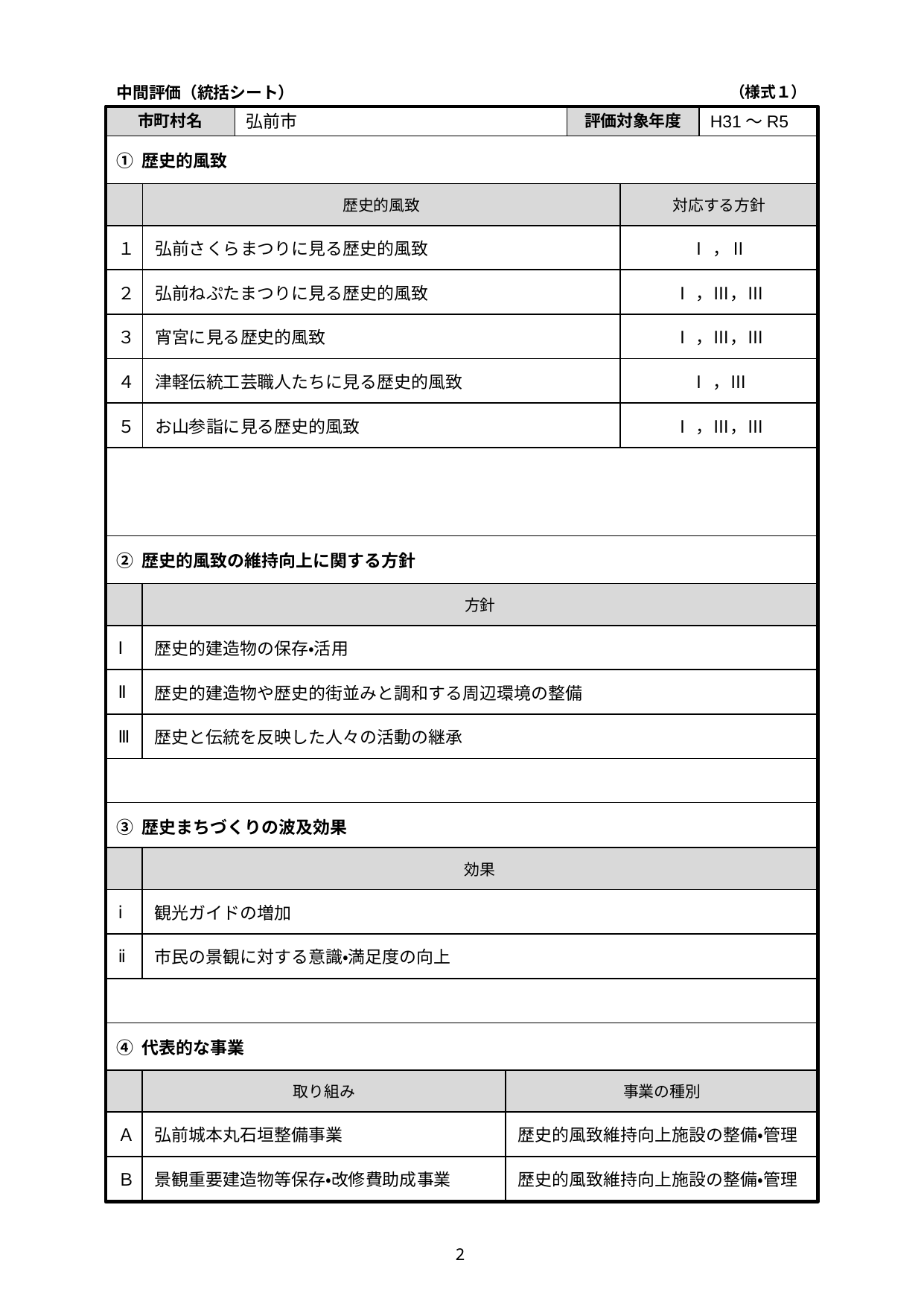

中間評価（統括シート）
（様式１）
市町村名
弘前市
評価対象年度
H31～R5

① 歴史的風致
|  | 歴史的風致 | 対応する方針 |
| --- | --- | --- |
| １ | 弘前さくらまつりに見る歴史的風致 | Ⅰ，Ⅱ |
| ２ | 弘前ねぷたまつりに見る歴史的風致 | Ⅰ，Ⅲ，Ⅲ |
| ３ | 宵宮に見る歴史的風致 | Ⅰ，Ⅲ，Ⅲ |
| ４ | 津軽伝統工芸職人たちに見る歴史的風致 | Ⅰ，Ⅲ |
| ５ | お山参詣に見る歴史的風致 | Ⅰ，Ⅲ，Ⅲ |

② 歴史的風致の維持向上に関する方針

|  | 方針 |
| --- | --- |
| Ⅰ | 歴史的建造物の保存・活用 |
| Ⅱ | 歴史的建造物や歴史的街並みと調和する周辺環境の整備 |
| Ⅲ | 歴史と伝統を反映した人々の活動の継承 |

③ 歴史まちづくりの波及効果
|  | 効果 |
| --- | --- |
| ⅰ | 観光ガイドの増加 |
| ⅱ | 市民の景観に対する意識・満足度の向上 |

④ 代表的な事業
|  | 取り組み | 事業の種別 |
| --- | --- | --- |
| Ａ | 弘前城本丸石垣整備事業 | 歴史的風致維持向上施設の整備・管理 |
| Ｂ | 景観重要建造物等保存・改修費助成事業 | 歴史的風致維持向上施設の整備・管理 |
2